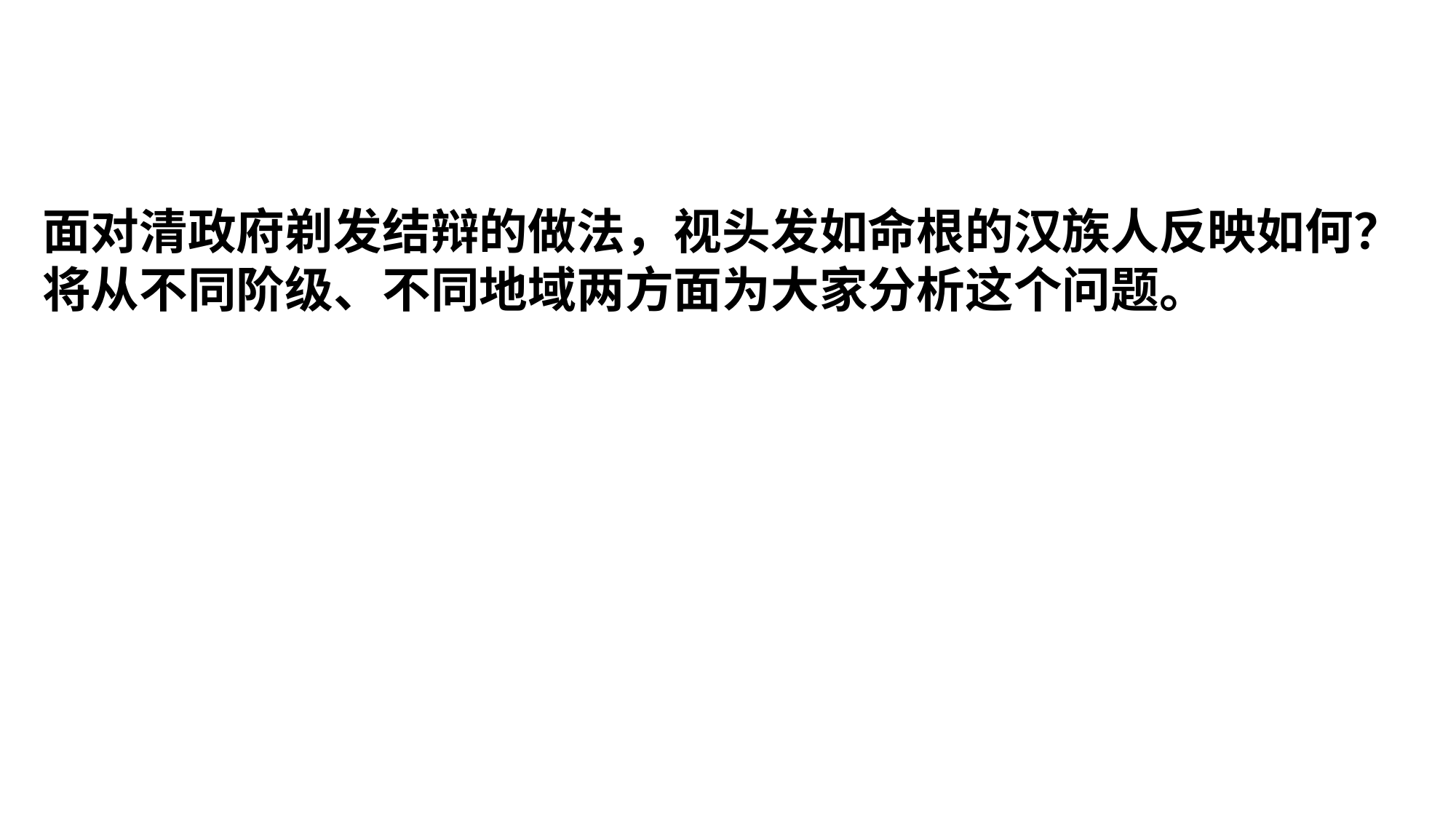

面对清政府剃发结辩的做法，视头发如命根的汉族人反映如何？将从不同阶级、不同地域两方面为大家分析这个问题。